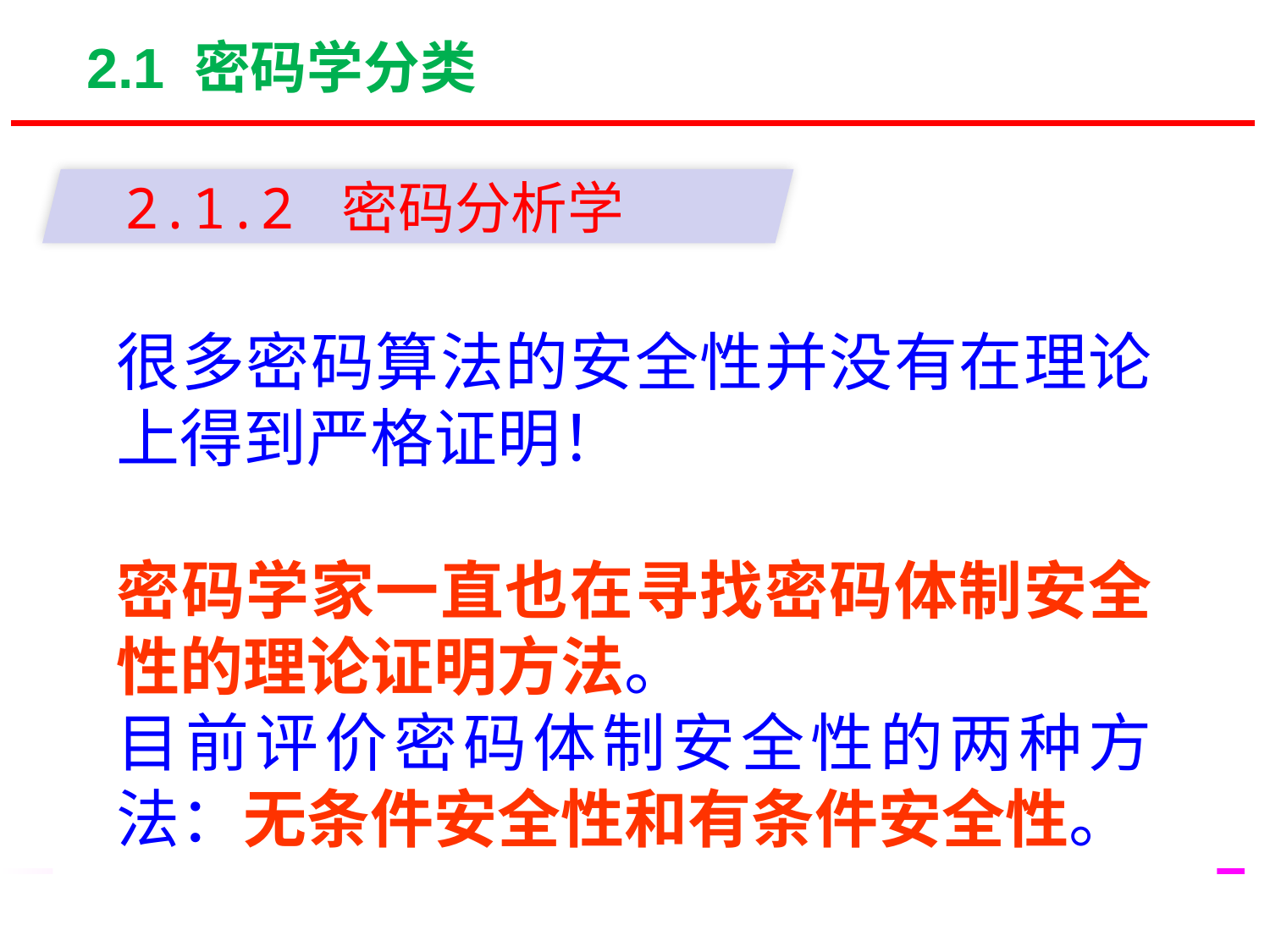

2.1 密码学分类
2.1.2 密码分析学
很多密码算法的安全性并没有在理论上得到严格证明！

密码学家一直也在寻找密码体制安全性的理论证明方法。
目前评价密码体制安全性的两种方法：无条件安全性和有条件安全性。